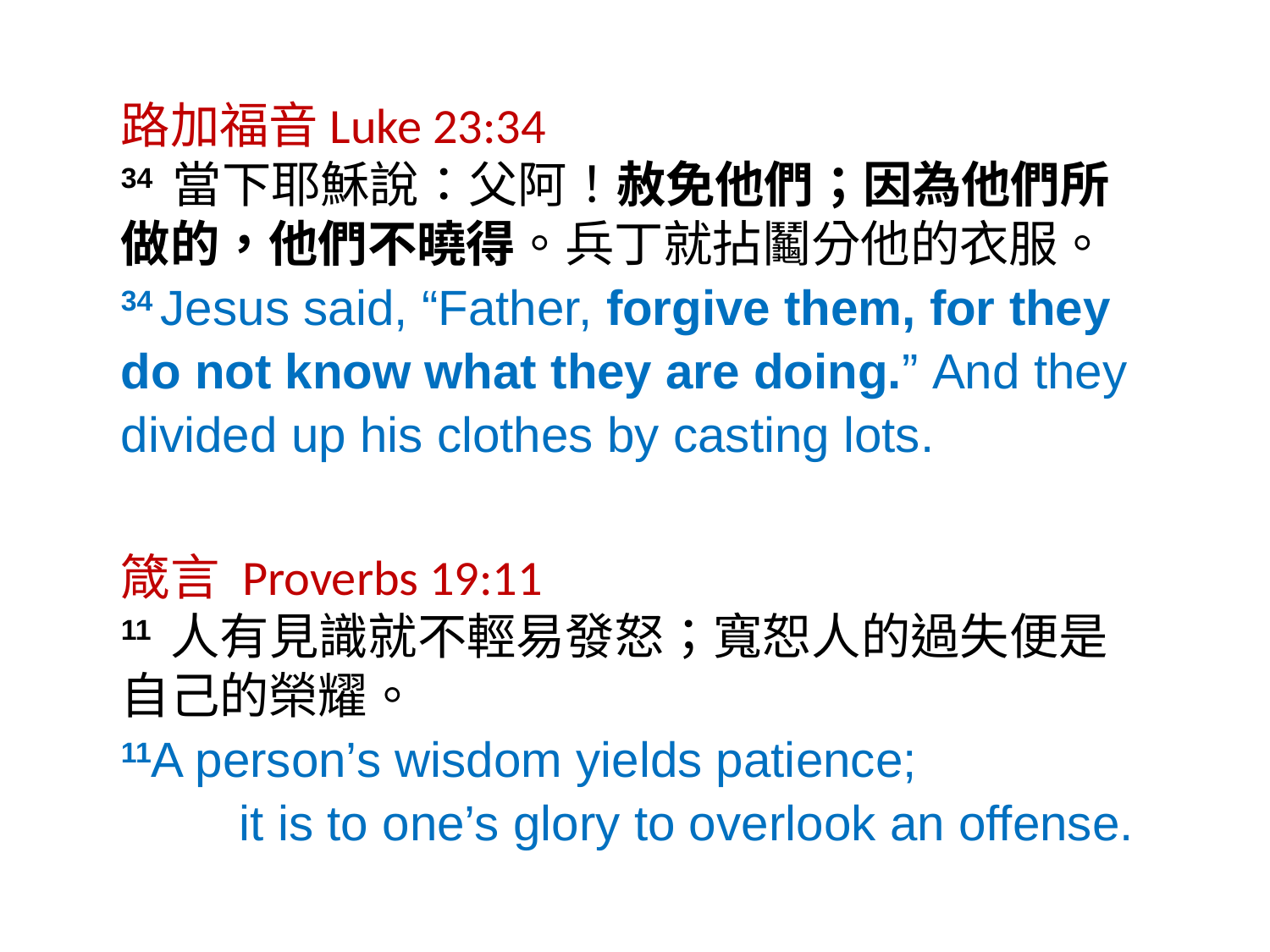

路加福音Luke 23:34
34 當下耶穌說：父阿！赦免他們；因為他們所做的，他們不曉得。兵丁就拈鬮分他的衣服。
34 Jesus said, “Father, forgive them, for they do not know what they are doing.” And they divided up his clothes by casting lots.

箴言 Proverbs 19:11
11 人有見識就不輕易發怒；寬恕人的過失便是自己的榮耀。
11A person’s wisdom yields patience;
    it is to one’s glory to overlook an offense.